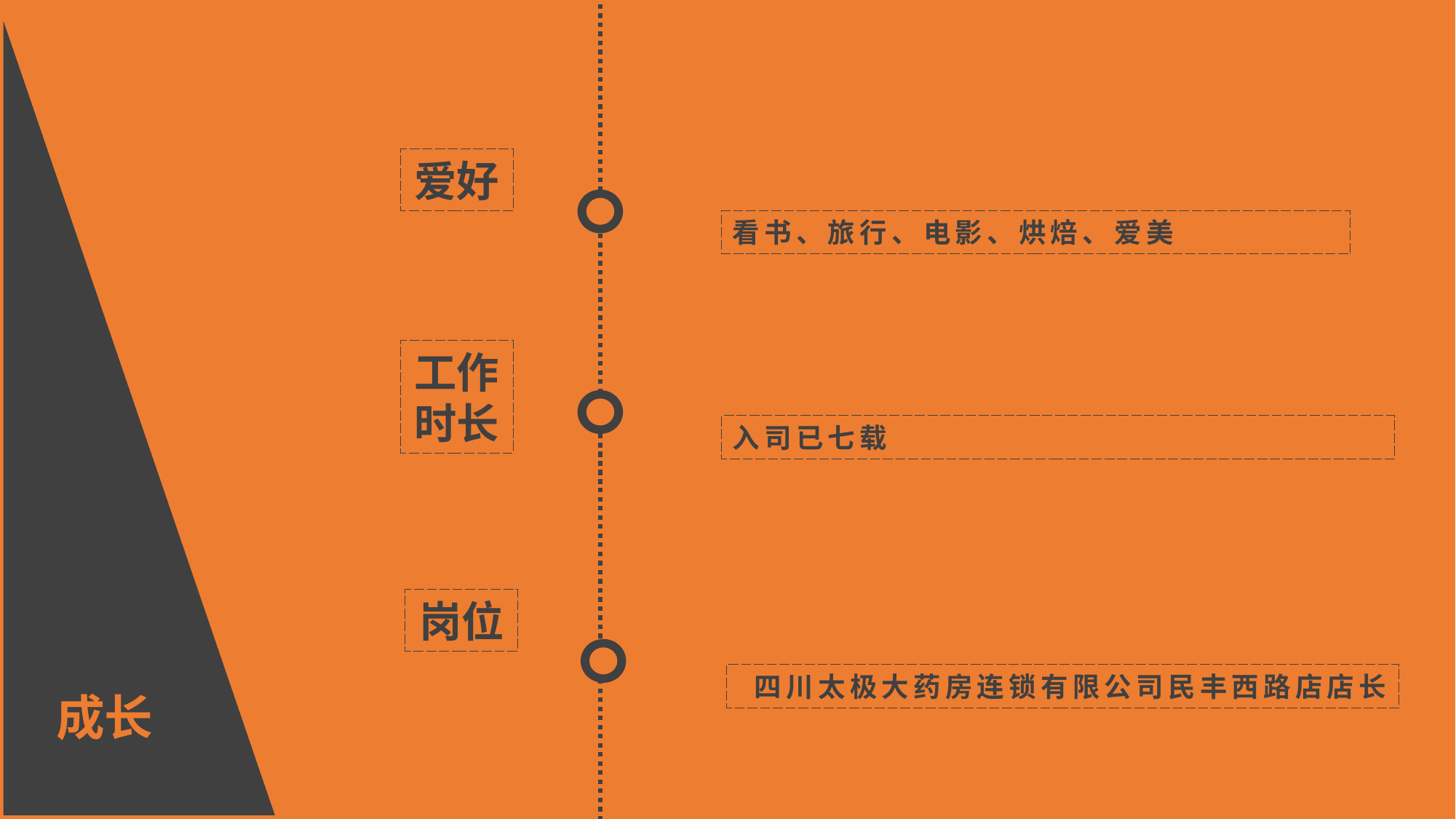

爱好

看书、旅行、电影、烘焙、爱美
工作时长

入司已七载
岗位

 四川太极大药房连锁有限公司民丰西路店店长
成长